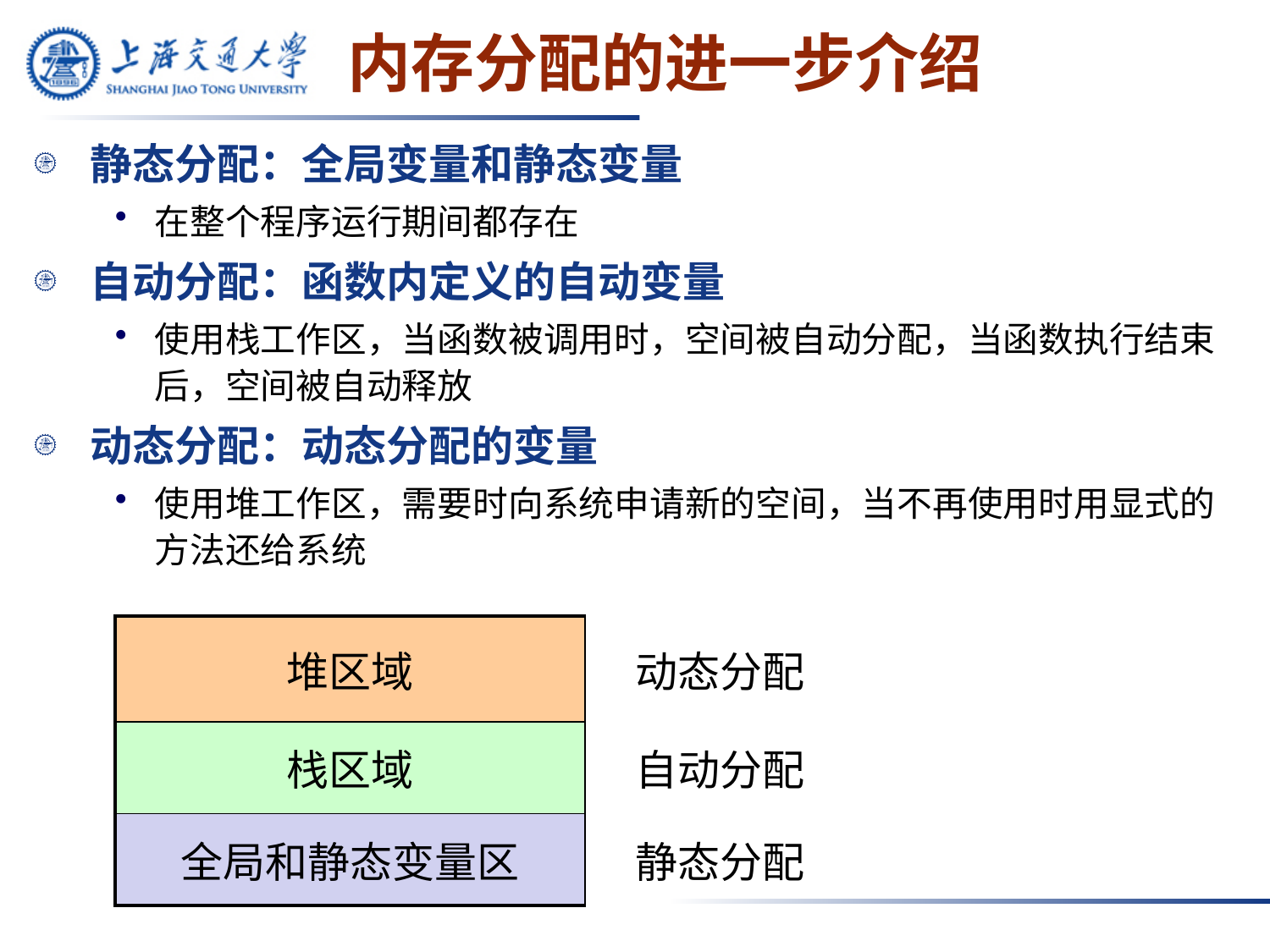

# 内存分配的进一步介绍
静态分配：全局变量和静态变量
在整个程序运行期间都存在
自动分配：函数内定义的自动变量
使用栈工作区，当函数被调用时，空间被自动分配，当函数执行结束后，空间被自动释放
动态分配：动态分配的变量
使用堆工作区，需要时向系统申请新的空间，当不再使用时用显式的方法还给系统
| 堆区域 | 动态分配 |
| --- | --- |
| 栈区域 | 自动分配 |
| 全局和静态变量区 | 静态分配 |